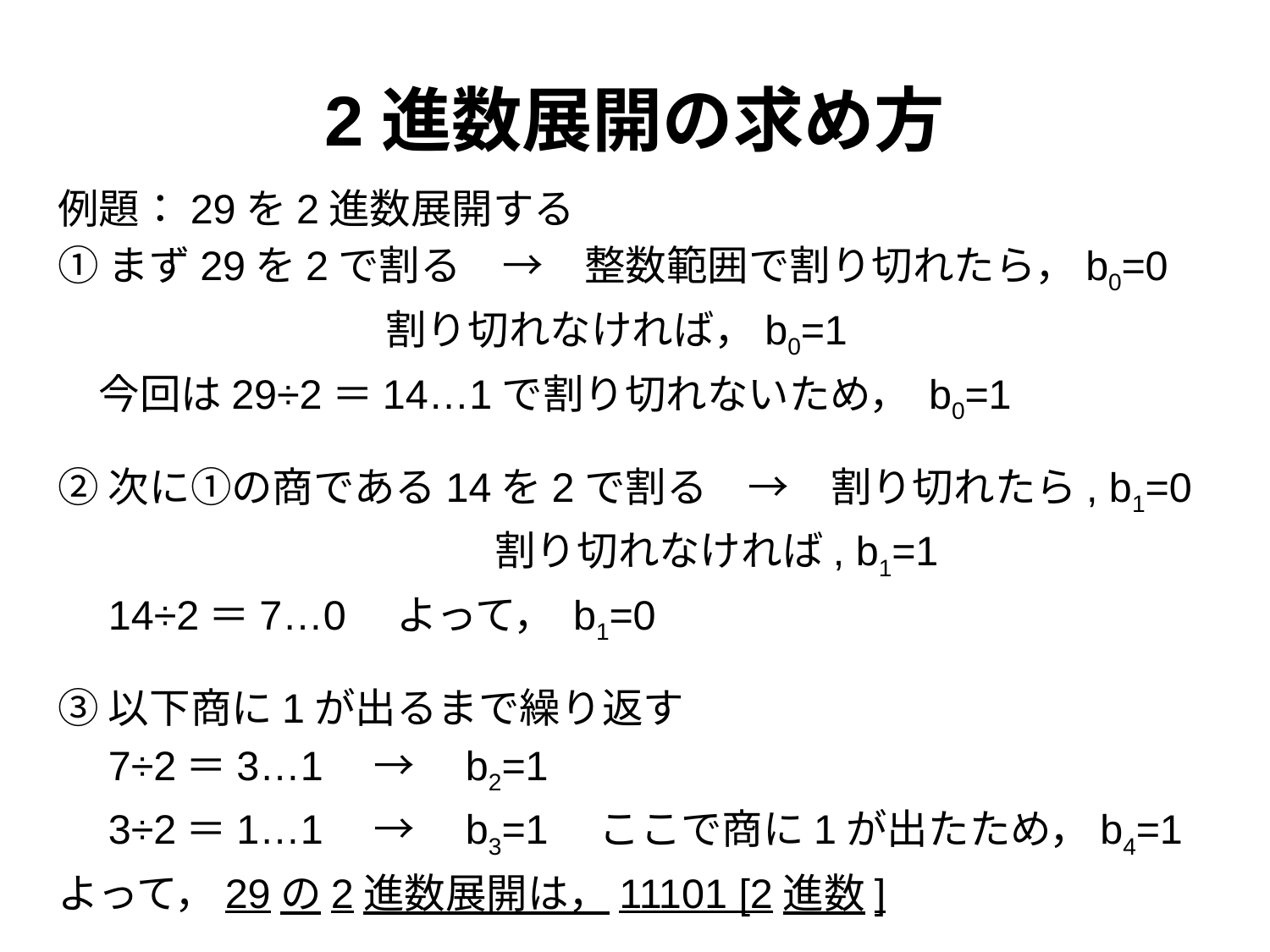

# 2進数展開の求め方
例題：29を2進数展開する
①まず29を2で割る　→　整数範囲で割り切れたら，b0=0
                                   割り切れなければ，b0=1
　今回は29÷2＝14…1で割り切れないため， b0=1

②次に①の商である14を2で割る　→　割り切れたら, b1=0
                                               割り切れなければ, b1=1
　14÷2＝7…0　よって， b1=0

③以下商に1が出るまで繰り返す
　7÷2＝3…1　→　b2=1
　3÷2＝1…1　→　b3=1　ここで商に1が出たため，b4=1
よって，29の2進数展開は，11101 [2進数]